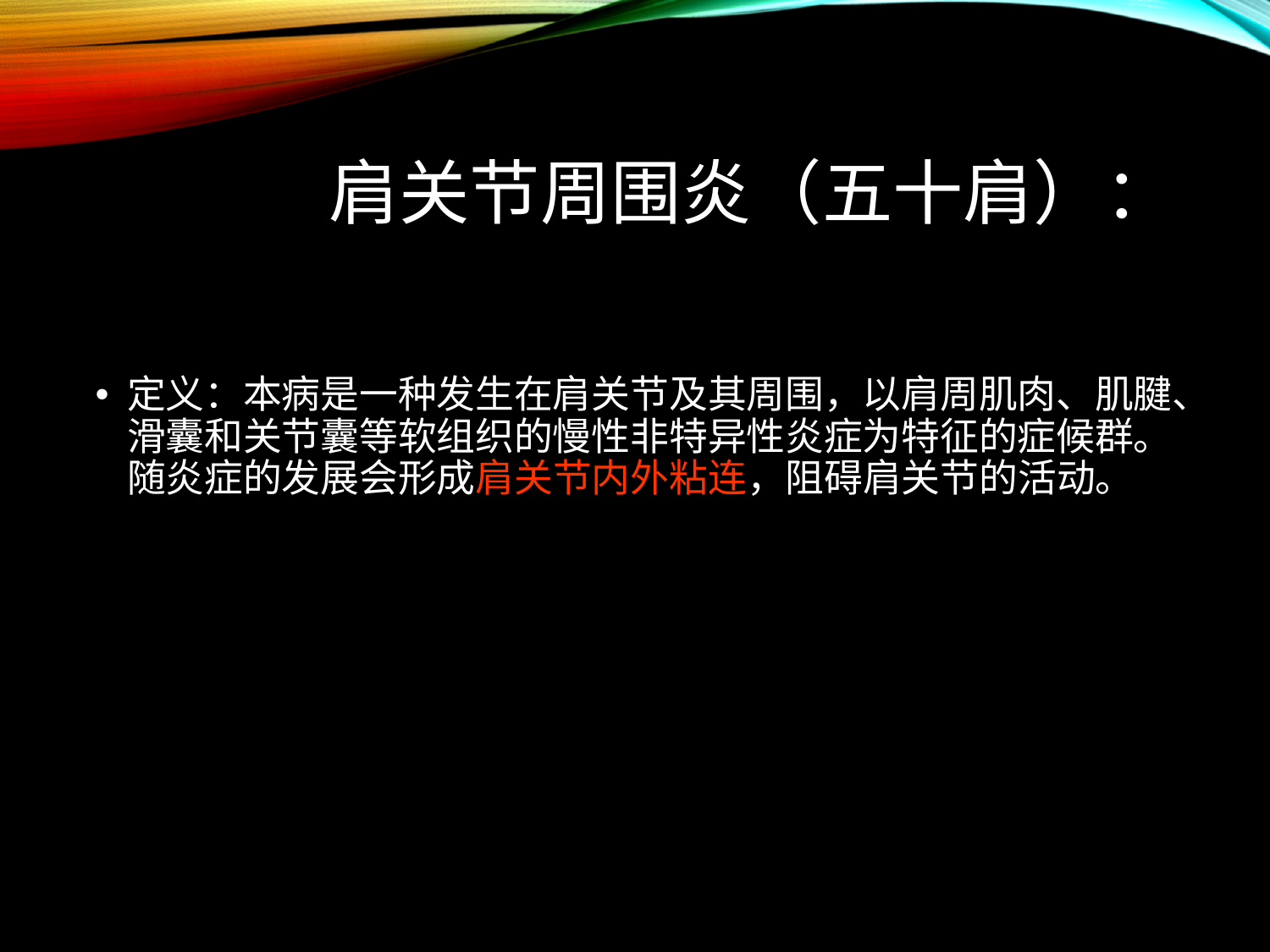

# 肩关节周围炎（五十肩）：

定义：本病是一种发生在肩关节及其周围，以肩周肌肉、肌腱、滑囊和关节囊等软组织的慢性非特异性炎症为特征的症候群。随炎症的发展会形成肩关节内外粘连，阻碍肩关节的活动。